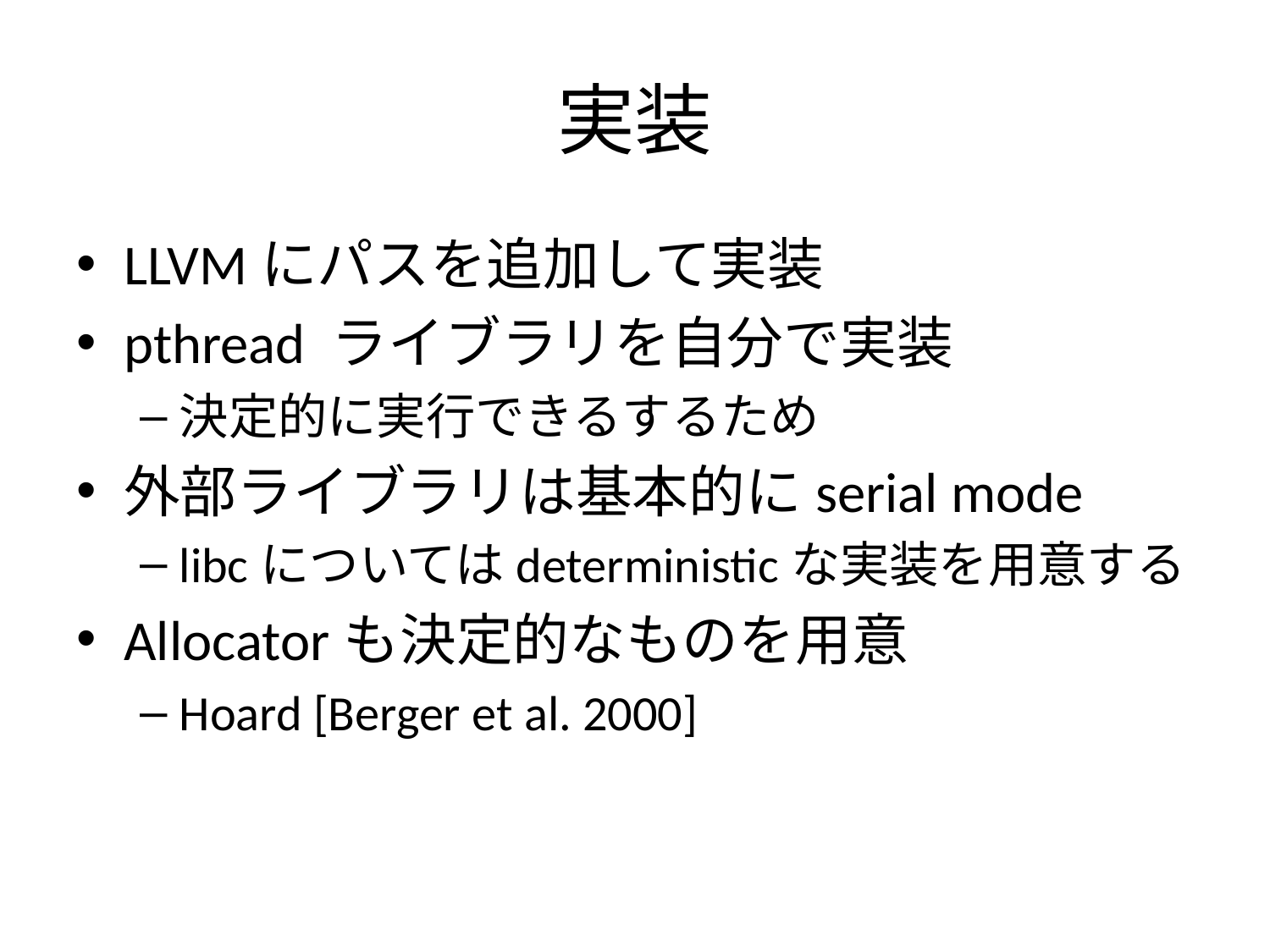

# 実装
LLVMにパスを追加して実装
pthread ライブラリを自分で実装
決定的に実行できるするため
外部ライブラリは基本的にserial mode
libcについてはdeterministicな実装を用意する
Allocatorも決定的なものを用意
Hoard [Berger et al. 2000]